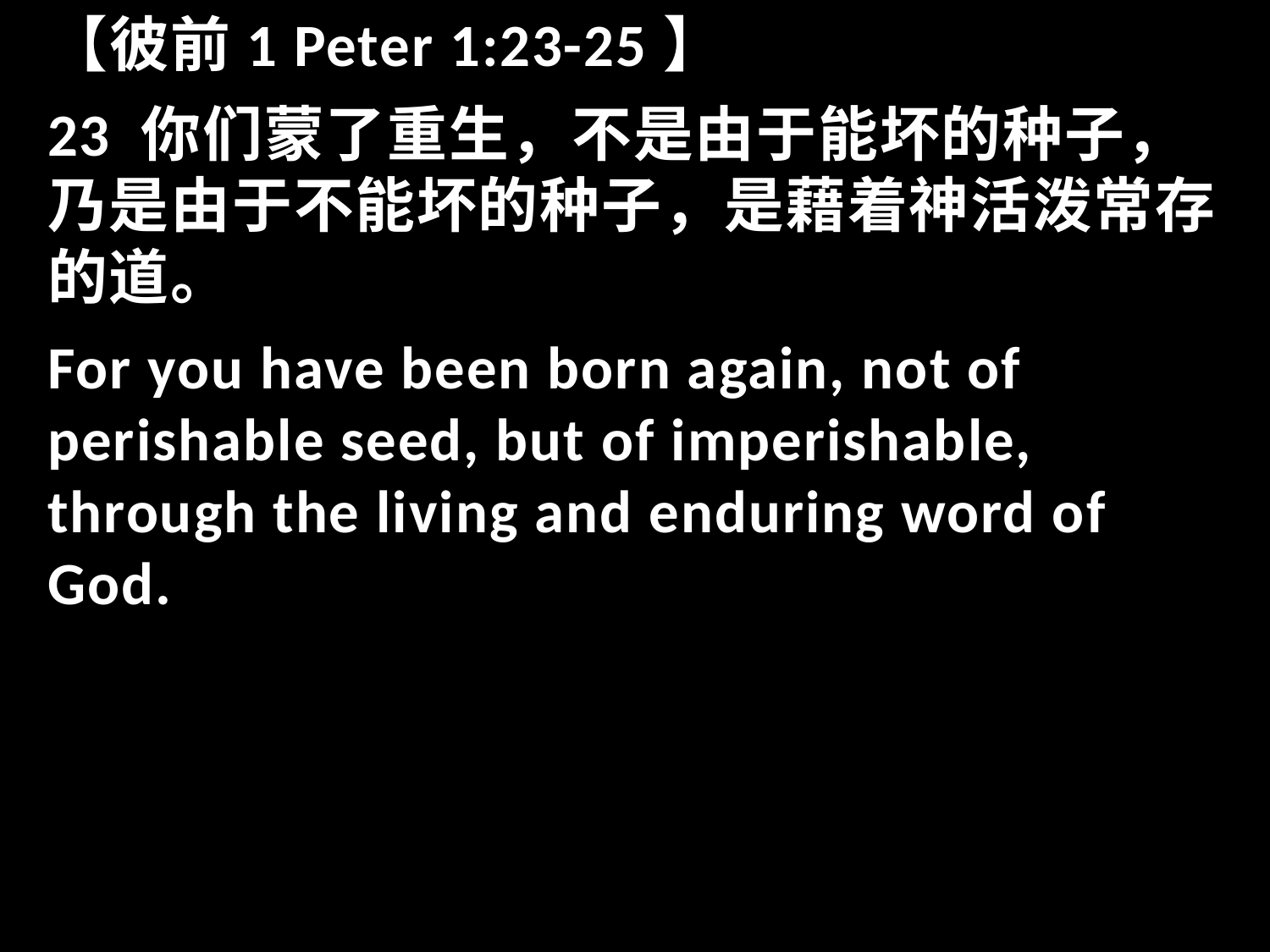

【彼前1 Peter 1:23-25】
23 你们蒙了重生，不是由于能坏的种子，乃是由于不能坏的种子，是藉着神活泼常存的道。
For you have been born again, not of perishable seed, but of imperishable, through the living and enduring word of God.